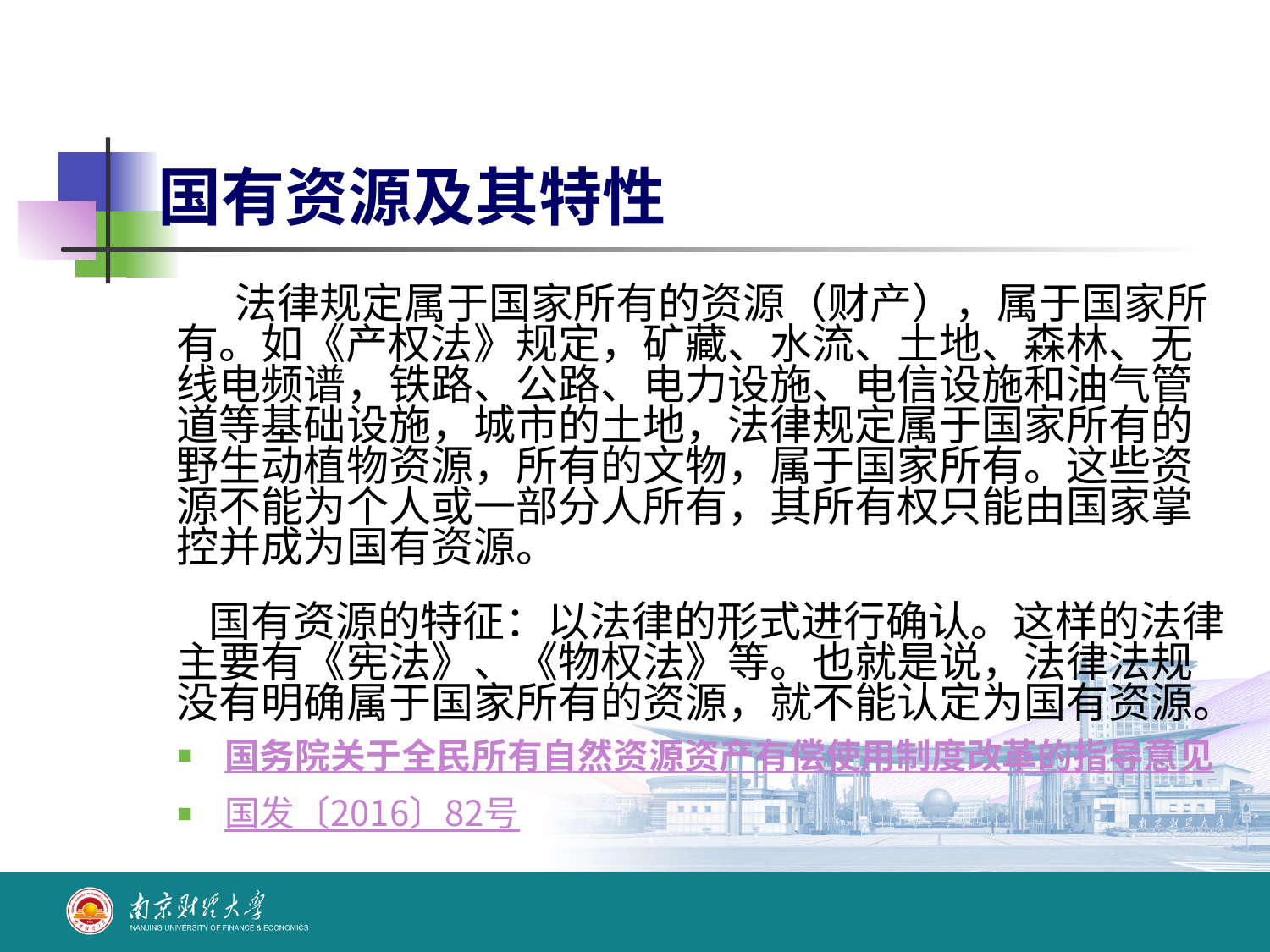

# 国有资源及其特性
     法律规定属于国家所有的资源（财产），属于国家所有。如《产权法》规定，矿藏、水流、土地、森林、无线电频谱，铁路、公路、电力设施、电信设施和油气管道等基础设施，城市的土地，法律规定属于国家所有的野生动植物资源，所有的文物，属于国家所有。这些资源不能为个人或一部分人所有，其所有权只能由国家掌控并成为国有资源。
    国有资源的特征：以法律的形式进行确认。这样的法律主要有《宪法》、《物权法》等。也就是说，法律法规没有明确属于国家所有的资源，就不能认定为国有资源。
国务院关于全民所有自然资源资产有偿使用制度改革的指导意见
国发〔2016〕82号